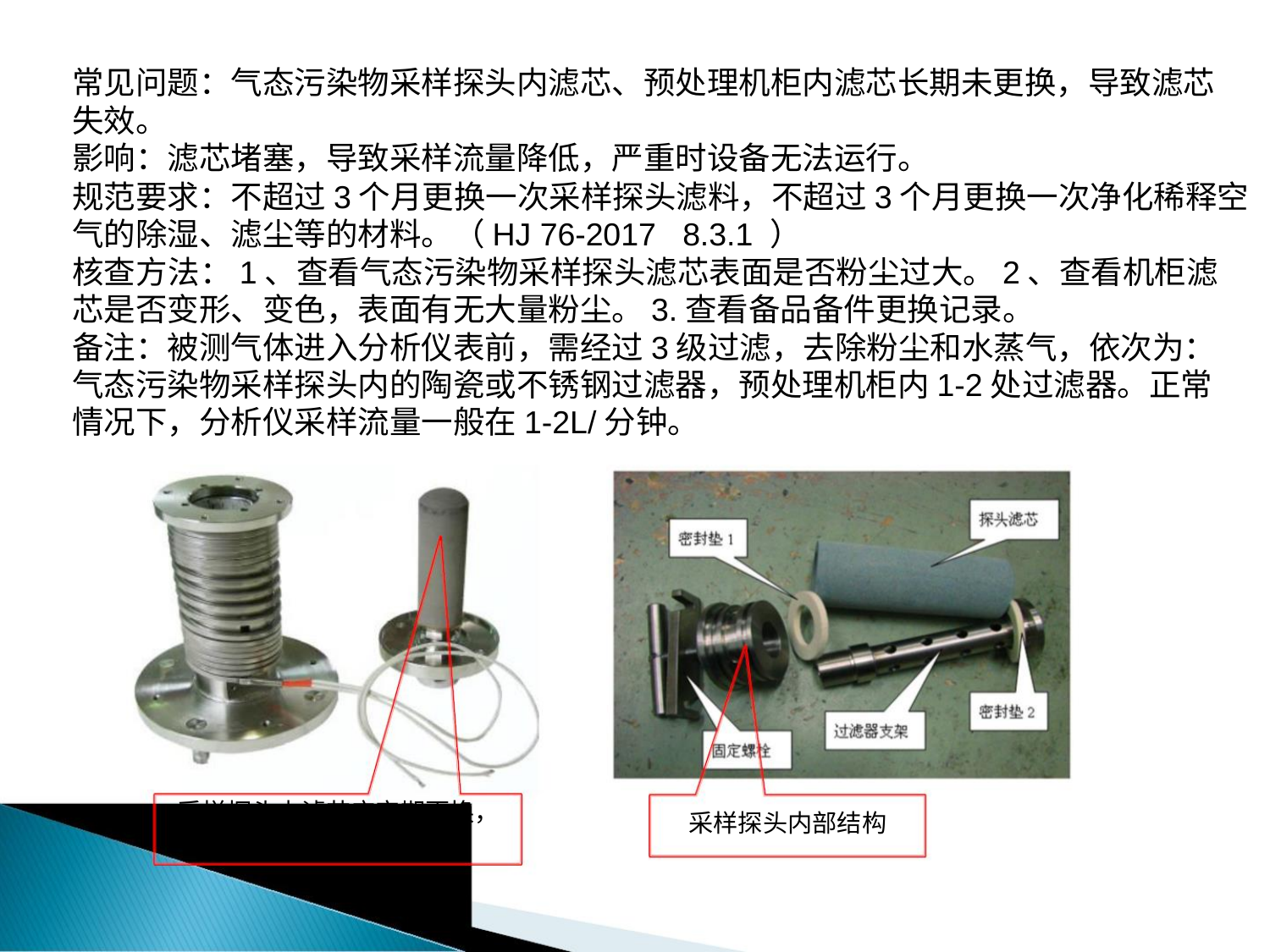

常见问题：气态污染物采样探头内滤芯、预处理机柜内滤芯长期未更换，导致滤芯
失效。
影响：滤芯堵塞，导致采样流量降低，严重时设备无法运行。
规范要求：不超过3个月更换一次采样探头滤料，不超过3个月更换一次净化稀释空
气的除湿、滤尘等的材料。（HJ 76-2017 8.3.1 ）
核查方法：1、查看气态污染物采样探头滤芯表面是否粉尘过大。2、查看机柜滤
芯是否变形、变色，表面有无大量粉尘。3.查看备品备件更换记录。
备注：被测气体进入分析仪表前，需经过3级过滤，去除粉尘和水蒸气，依次为：
气态污染物采样探头内的陶瓷或不锈钢过滤器，预处理机柜内1-2处过滤器。正常
情况下，分析仪采样流量一般在1-2L/分钟。
采样探头内滤芯应定期更换，
采样探头内部结构
确保无大量粉尘堆积。